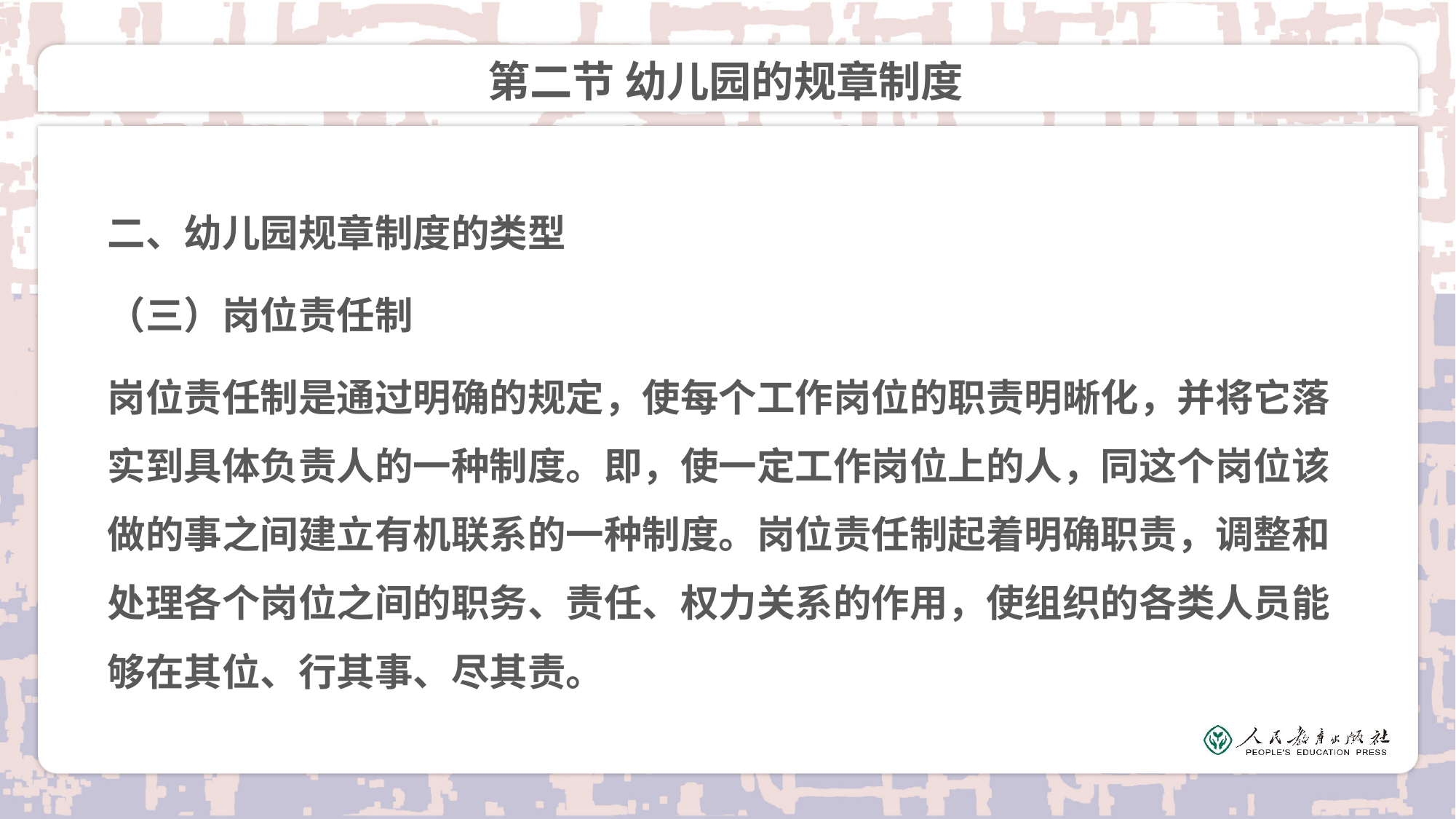

# 第二节 幼儿园的规章制度
二、幼儿园规章制度的类型
（三）岗位责任制
岗位责任制是通过明确的规定，使每个工作岗位的职责明晰化，并将它落实到具体负责人的一种制度。即，使一定工作岗位上的人，同这个岗位该做的事之间建立有机联系的一种制度。岗位责任制起着明确职责，调整和处理各个岗位之间的职务、责任、权力关系的作用，使组织的各类人员能够在其位、行其事、尽其责。